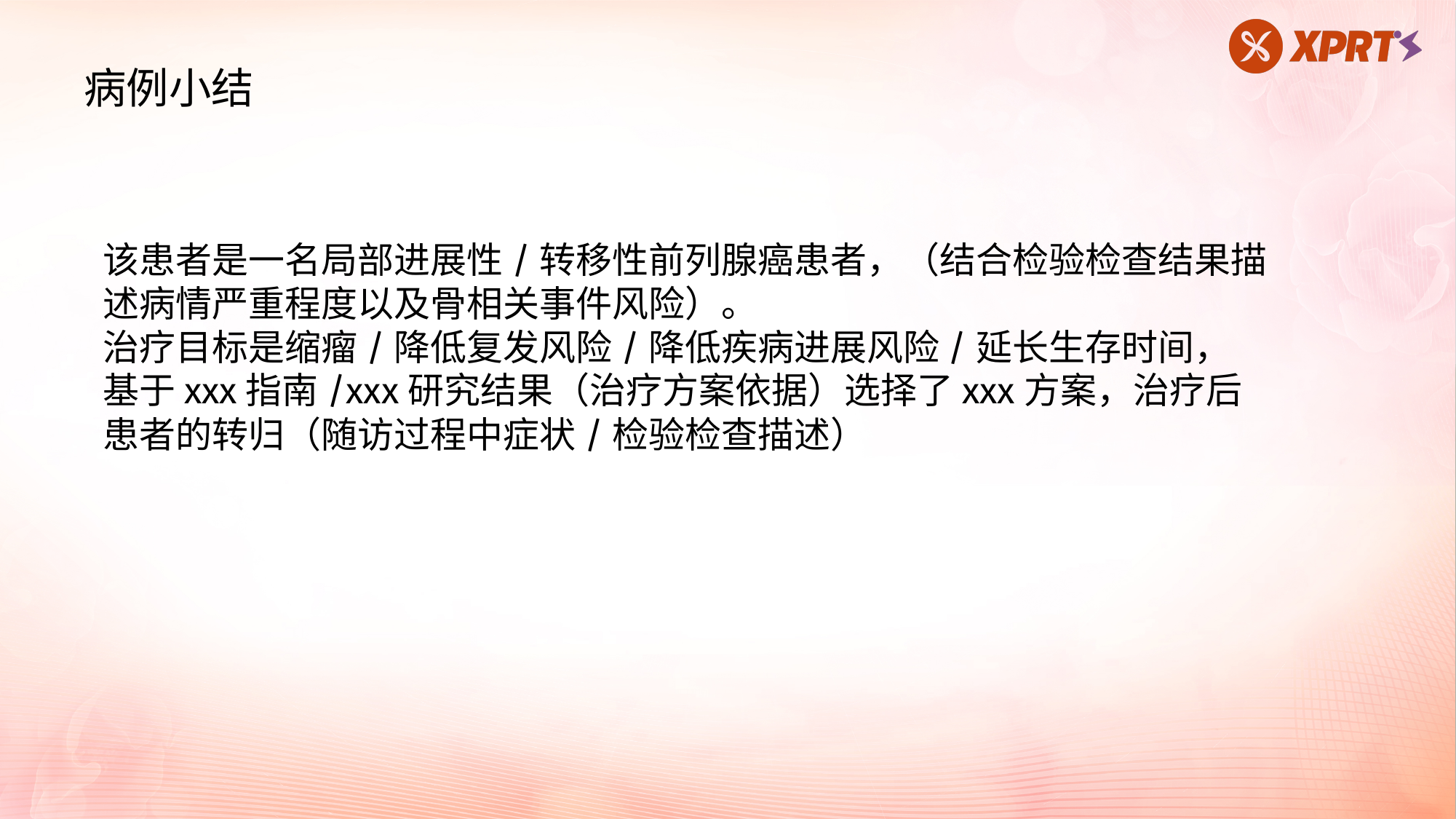

病例小结
该患者是一名局部进展性/转移性前列腺癌患者，（结合检验检查结果描述病情严重程度以及骨相关事件风险）。
治疗目标是缩瘤/降低复发风险/降低疾病进展风险/延长生存时间，
基于xxx指南/xxx研究结果（治疗方案依据）选择了xxx方案，治疗后患者的转归（随访过程中症状/检验检查描述）